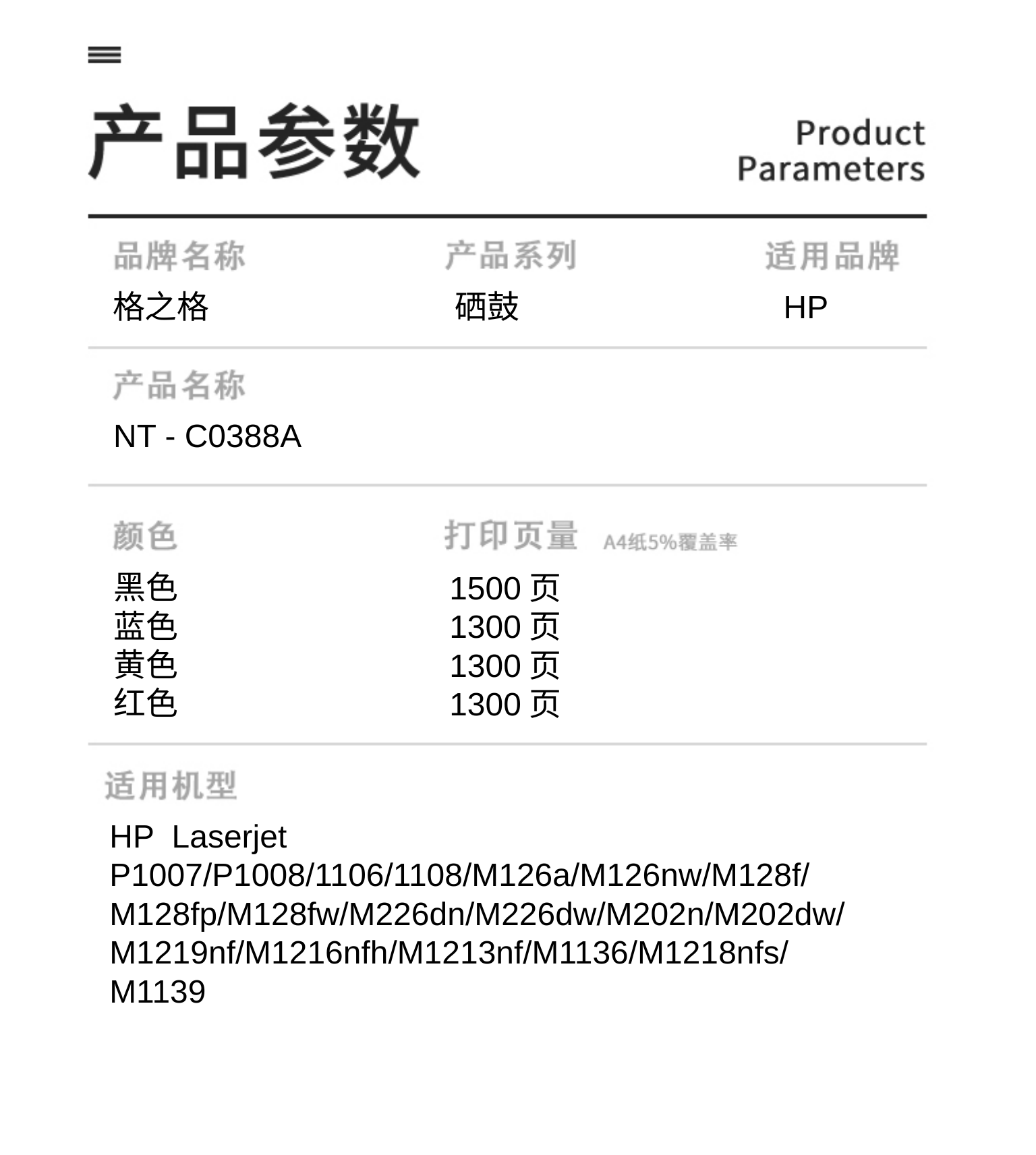

格之格
硒鼓
HP
NT - C0388A
黑色
蓝色
黄色
红色
1500页
1300页
1300页
1300页
HP  Laserjet P1007/P1008/1106/1108/M126a/M126nw/M128f/
M128fp/M128fw/M226dn/M226dw/M202n/M202dw/M1219nf/M1216nfh/M1213nf/M1136/M1218nfs/
M1139